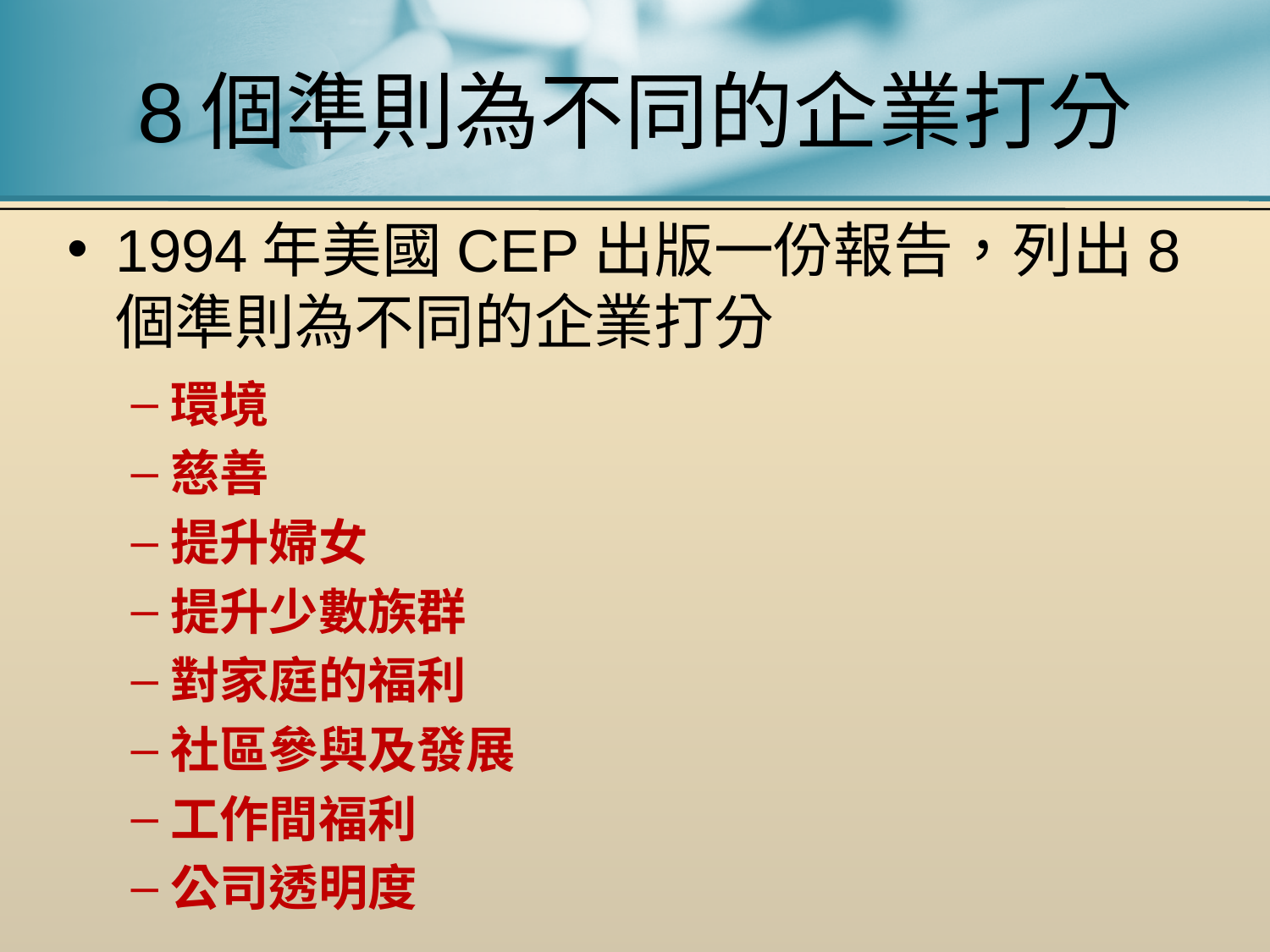

# 8個準則為不同的企業打分
1994年美國CEP出版一份報告，列出8個準則為不同的企業打分
環境
慈善
提升婦女
提升少數族群
對家庭的福利
社區參與及發展
工作間福利
公司透明度